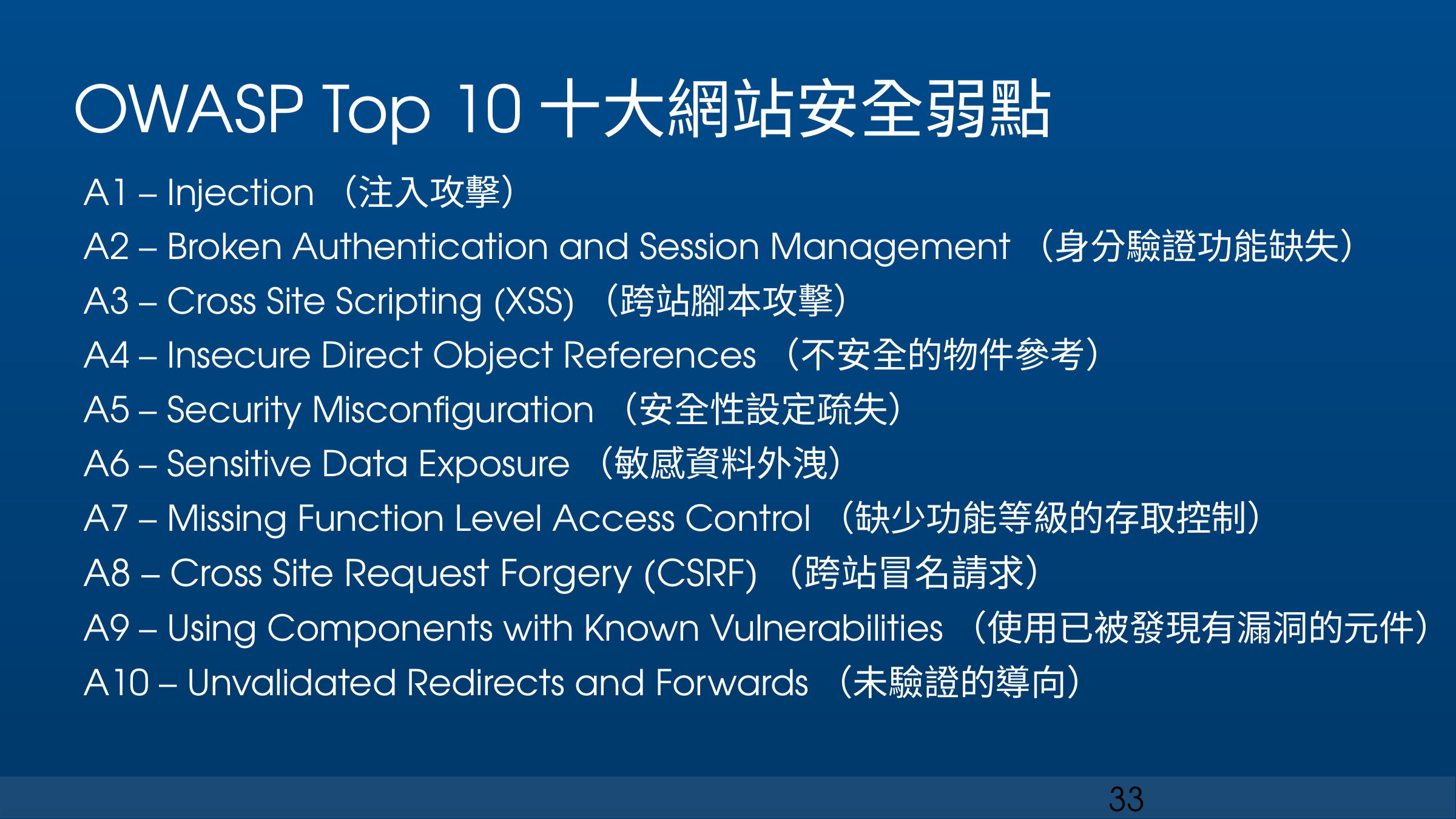

# OWASP Top 10十大網站安全弱點
A1 – Injection（注入攻擊）
A2 – Broken Authentication and Session Management（身分驗證功能缺失）
A3 – Cross Site Scripting (XSS)（跨站腳本攻擊）
A4 – Insecure Direct Object References（不安全的物件參考）
A5 – Security Misconfiguration（安全性設定疏失）
A6 – Sensitive Data Exposure（敏感資料外洩）
A7 – Missing Function Level Access Control（缺少功能等級的存取控制）
A8 – Cross Site Request Forgery (CSRF)（跨站冒名請求）
A9 – Using Components with Known Vulnerabilities（使用已被發現有漏洞的元件）
A10 – Unvalidated Redirects and Forwards（未驗證的導向）

33